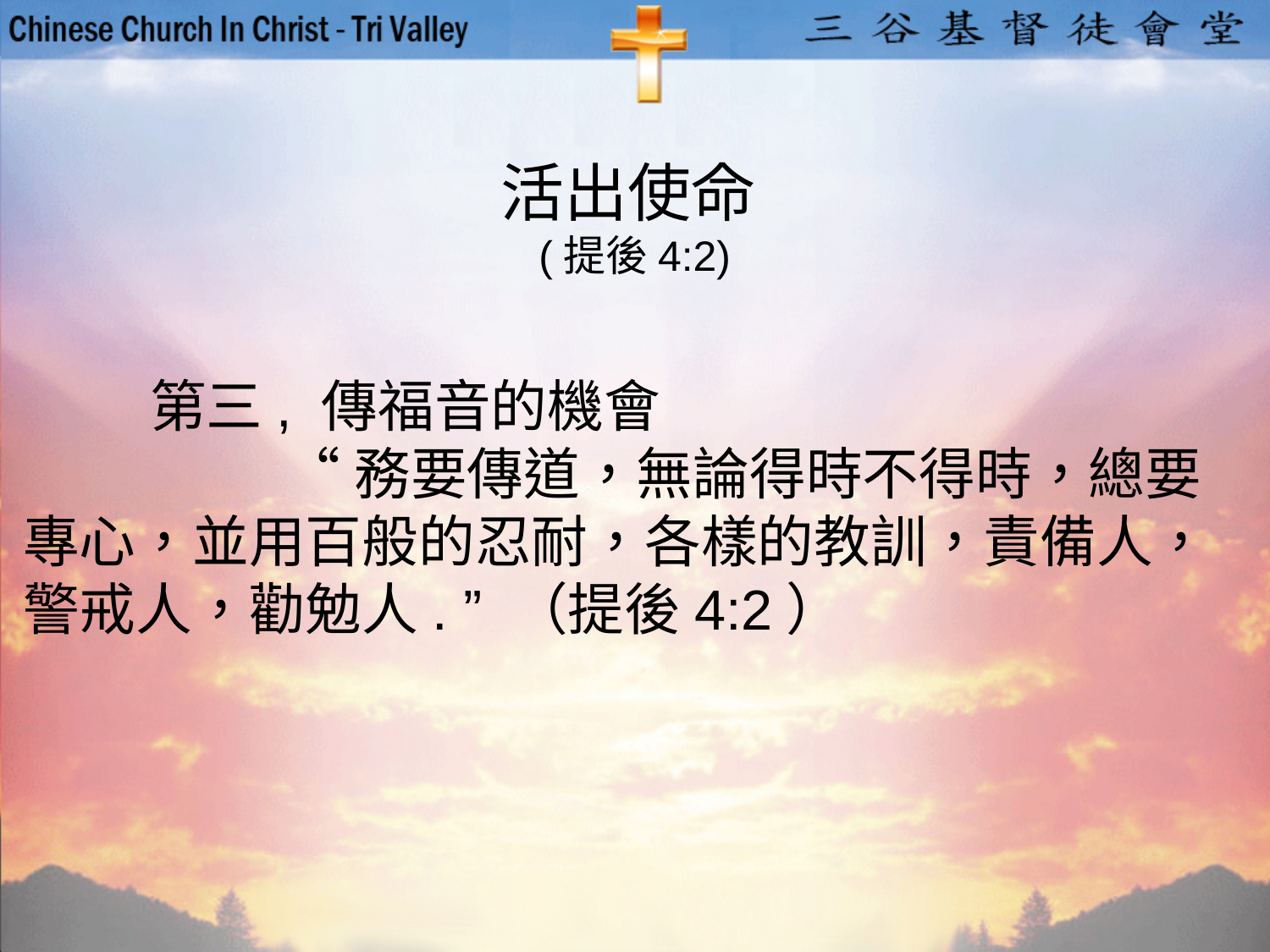

活出使命
(提後4:2)

	第三, 傳福音的機會
		 “務要傳道，無論得時不得時，總要專心，並用百般的忍耐，各樣的教訓，責備人，警戒人，勸勉人. ” （提後4:2）